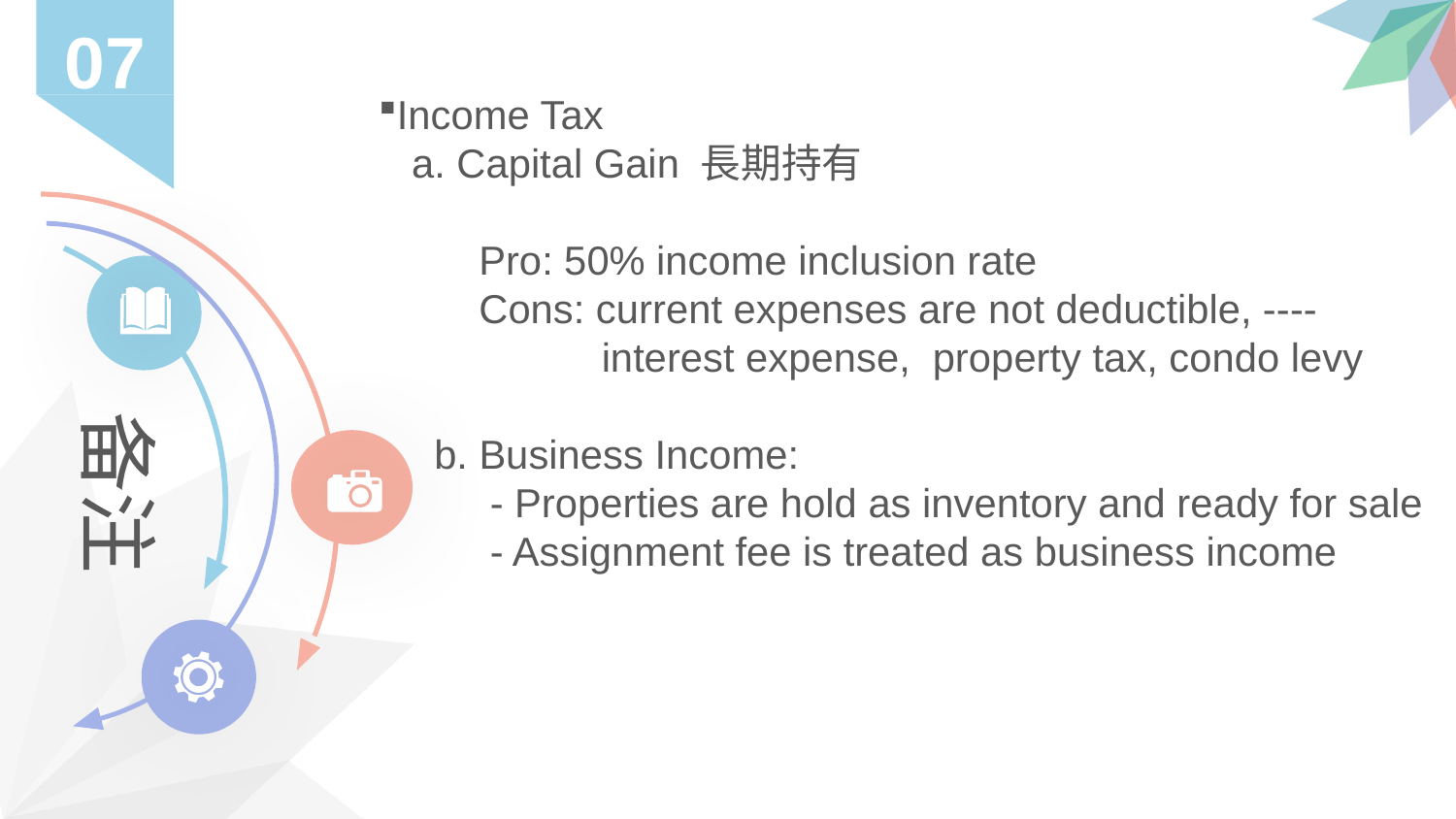

07

03
Income Tax
   a. Capital Gain 長期持有

         Pro: 50% income inclusion rate
         Cons: current expenses are not deductible, ----
                    interest expense,  property tax, condo levy

     b. Business Income:
          - Properties are hold as inventory and ready for sale
          - Assignment fee is treated as business income

备注